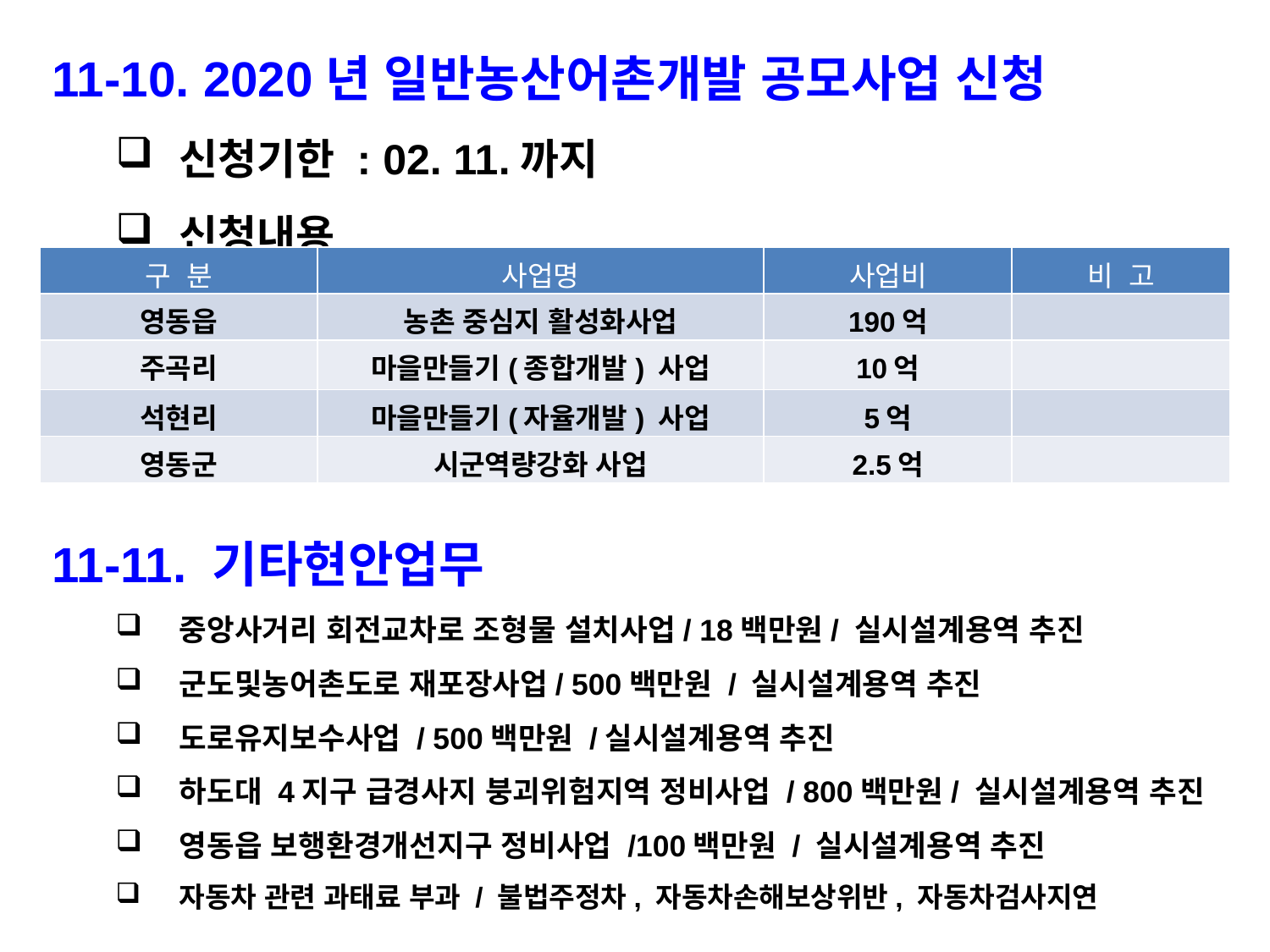

11-10. 2020년 일반농산어촌개발 공모사업 신청
신청기한 : 02. 11.까지
신청내용
수 탁 자: 한국농어촌공사 옥천영동지사
금      액 : 24,480 백만원 (국비70%, 군비30%)

| 구 분 | 사업명 | 사업비 | 비 고 |
| --- | --- | --- | --- |
| 영동읍 | 농촌 중심지 활성화사업 | 190억 |  |
| 주곡리 | 마을만들기(종합개발) 사업 | 10억 |  |
| 석현리 | 마을만들기(자율개발) 사업 | 5억 |  |
| 영동군 | 시군역량강화 사업 | 2.5억 |  |

11-11. 기타현안업무
중앙사거리 회전교차로 조형물 설치사업/ 18백만원/ 실시설계용역 추진
군도및농어촌도로 재포장사업/ 500백만원 / 실시설계용역 추진
도로유지보수사업 / 500백만원 /실시설계용역 추진
하도대 4지구 급경사지 붕괴위험지역 정비사업 / 800백만원/ 실시설계용역 추진
영동읍 보행환경개선지구 정비사업 /100백만원 / 실시설계용역 추진
자동차 관련 과태료 부과 / 불법주정차, 자동차손해보상위반, 자동차검사지연